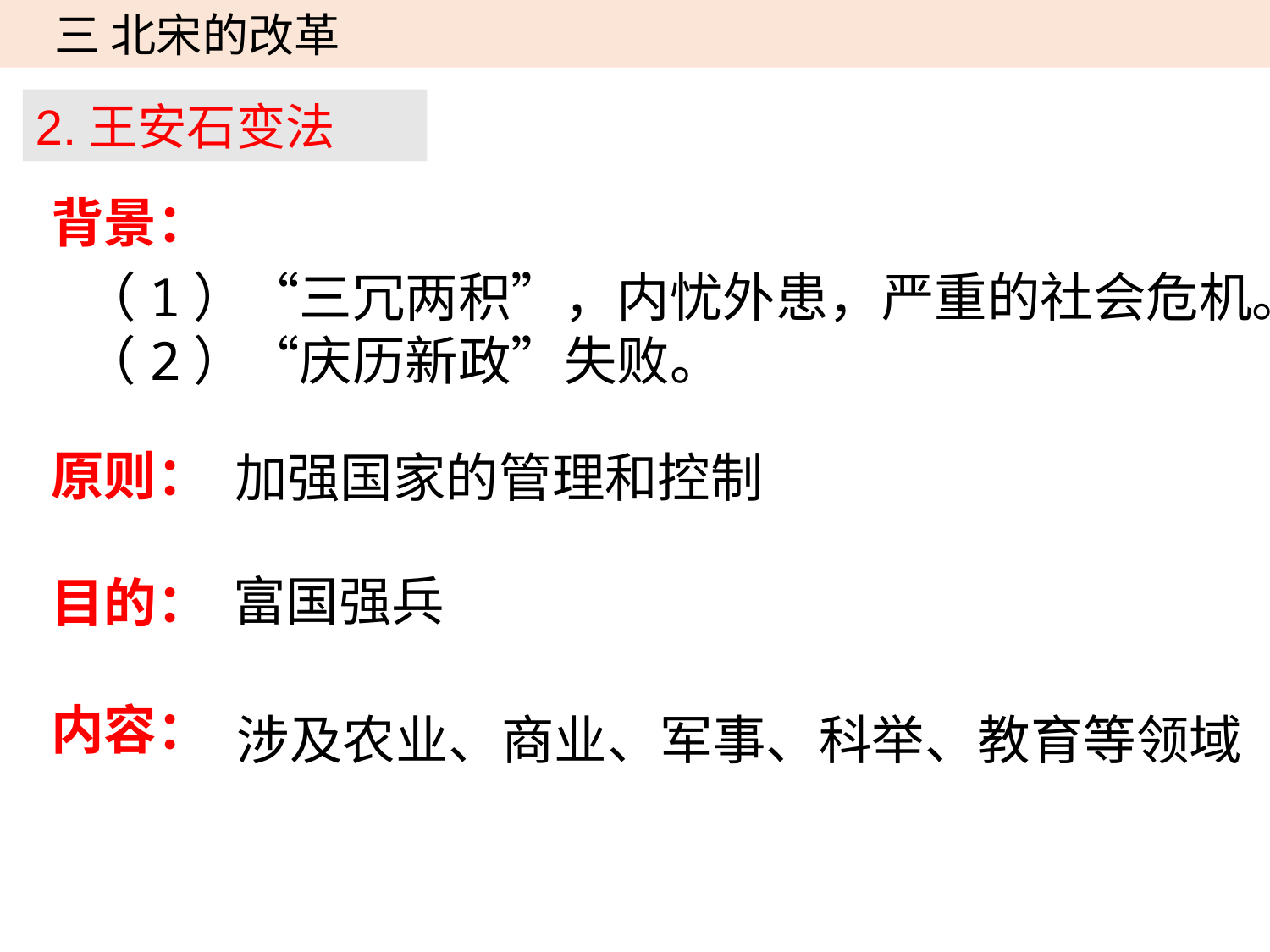

三 北宋的改革
2.王安石变法
背景：

原则：

目的：

内容：
（1）“三冗两积”，内忧外患，严重的社会危机。
（2）“庆历新政”失败。
加强国家的管理和控制
富国强兵
涉及农业、商业、军事、科举、教育等领域